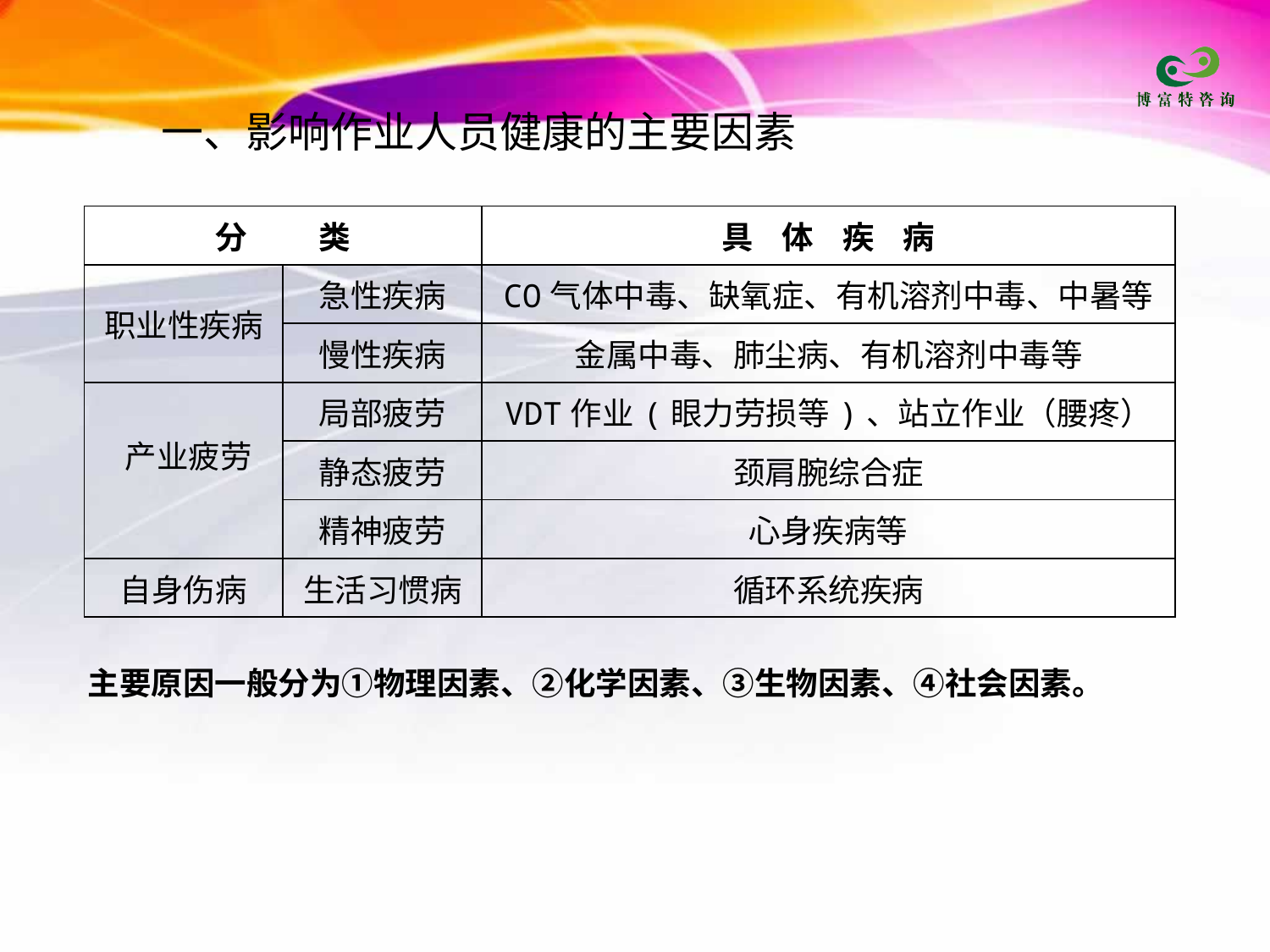

一、影响作业人员健康的主要因素

| 分 类 |  | 具 体 疾 病 |
| --- | --- | --- |
| 职业性疾病 | 急性疾病 | CO气体中毒、缺氧症、有机溶剂中毒、中暑等 |
|  | 慢性疾病 | 金属中毒、肺尘病、有机溶剂中毒等 |
| 产业疲劳 | 局部疲劳 | VDT作业(眼力劳损等)、站立作业（腰疼） |
|  | 静态疲劳 | 颈肩腕综合症 |
|  | 精神疲劳 | 心身疾病等 |
| 自身伤病 | 生活习惯病 | 循环系统疾病 |
主要原因一般分为①物理因素、②化学因素、③生物因素、④社会因素。